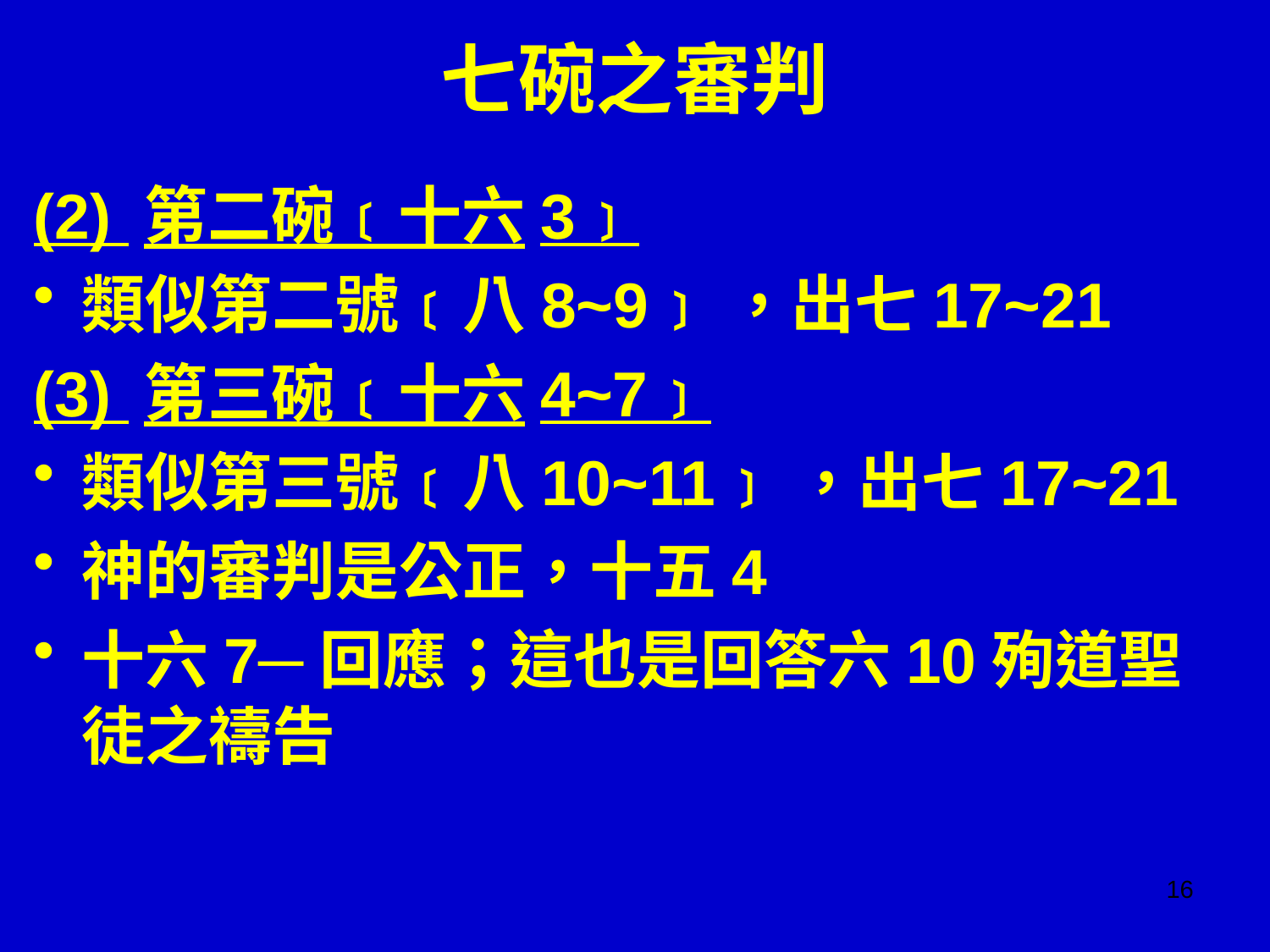

# 七碗之審判
(2) 第二碗﹝十六3﹞
類似第二號﹝八8~9﹞，出七17~21
(3) 第三碗﹝十六4~7﹞
類似第三號﹝八10~11﹞，出七17~21
神的審判是公正，十五4
十六7─回應；這也是回答六10殉道聖徒之禱告
16